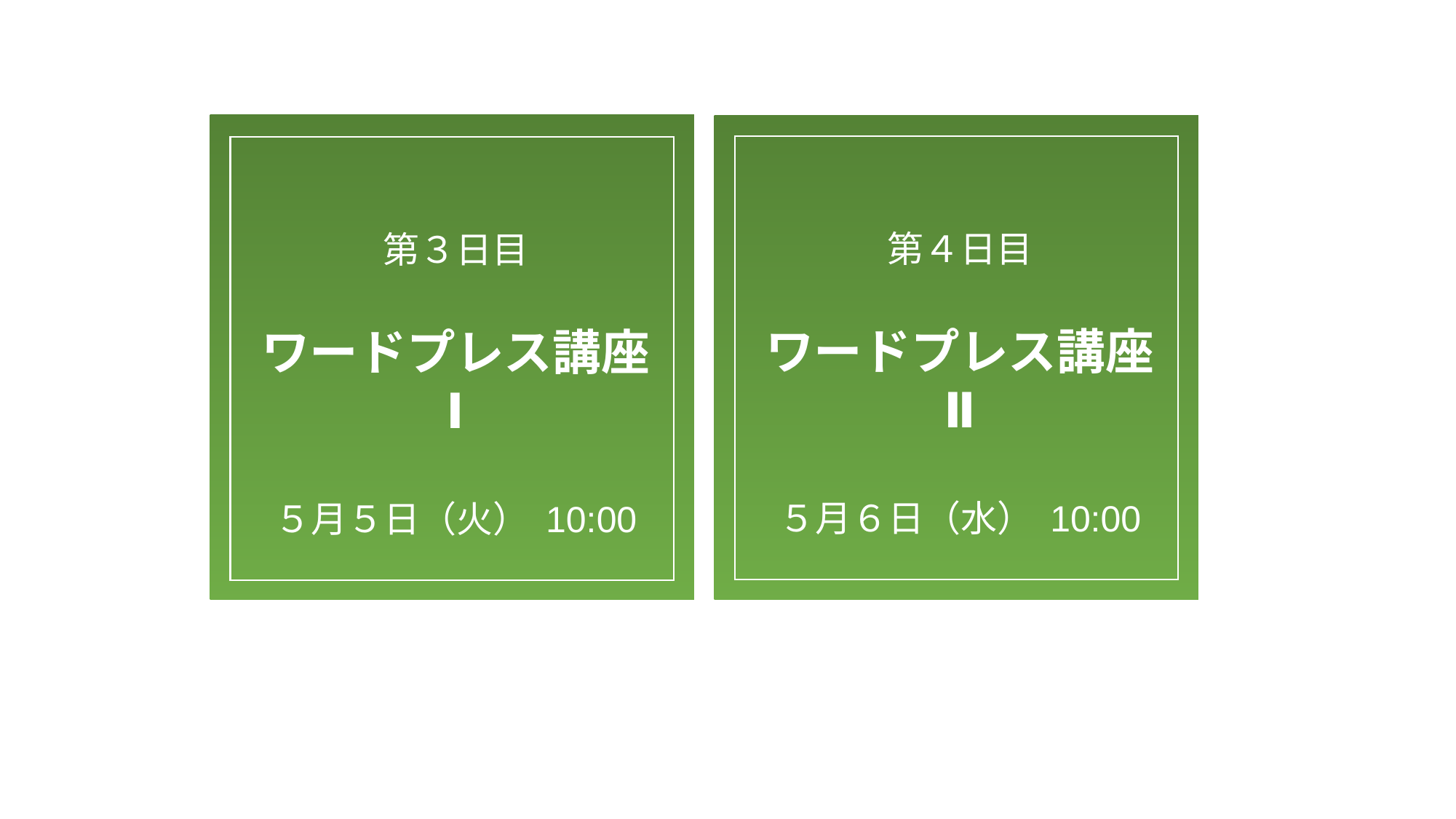

第４日目

ワードプレス講座
Ⅱ

５月６日（水） 10:00

第３日目

ワードプレス講座
Ⅰ

５月５日（火） 10:00